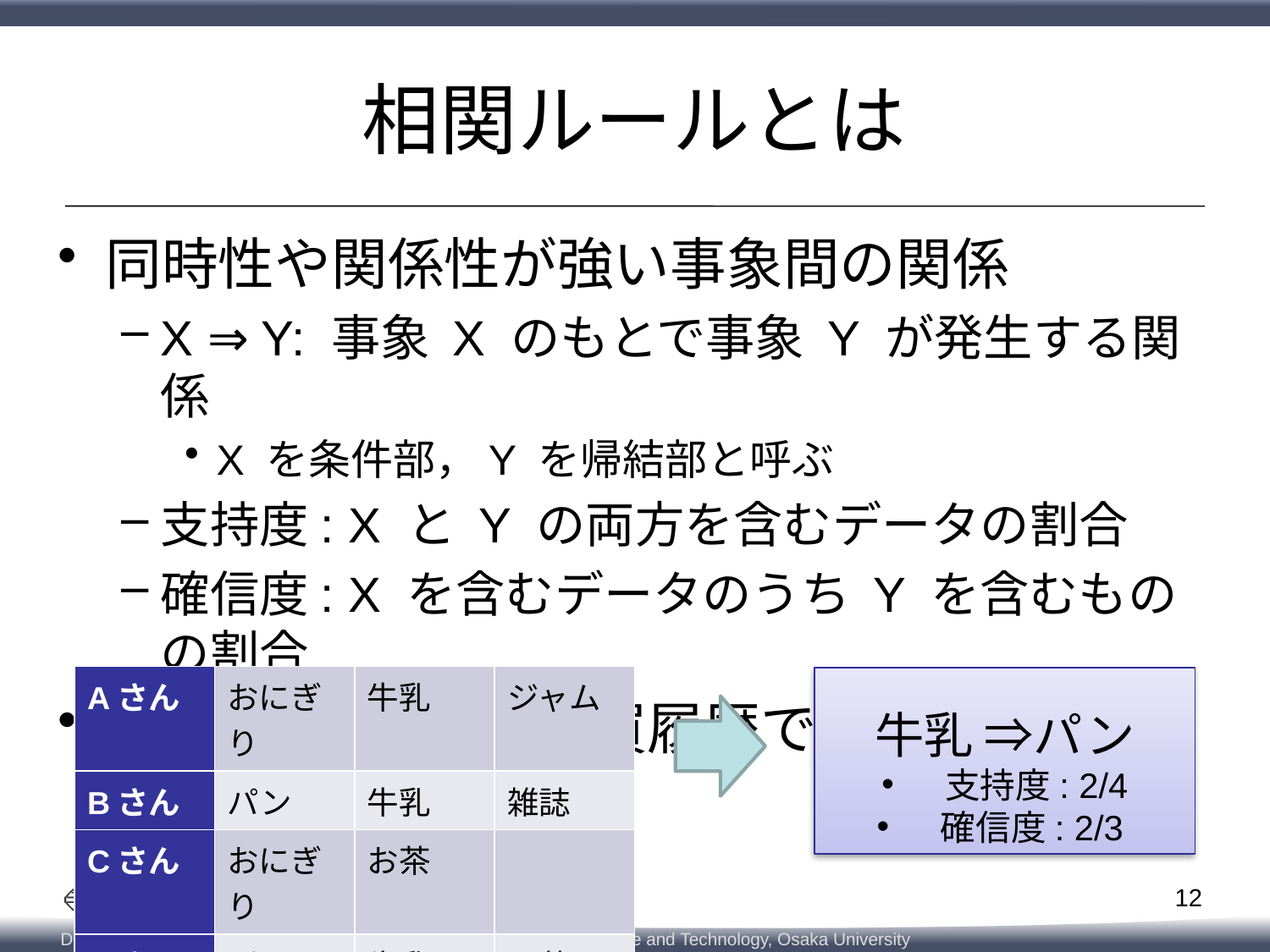

# 相関ルールとは
同時性や関係性が強い事象間の関係
X ⇒ Y: 事象 X のもとで事象 Y が発生する関係
X を条件部，Y を帰結部と呼ぶ
支持度: X と Y の両方を含むデータの割合
確信度: X を含むデータのうち Y を含むものの割合
POS システムの購買履歴での利用が有名

| Aさん | おにぎり | 牛乳 | ジャム |
| --- | --- | --- | --- |
| Bさん | パン | 牛乳 | 雑誌 |
| Cさん | おにぎり | お茶 |  |
| Dさん | パン | 牛乳 | お茶 |
牛乳 ⇒パン
支持度: 2/4
確信度: 2/3

12